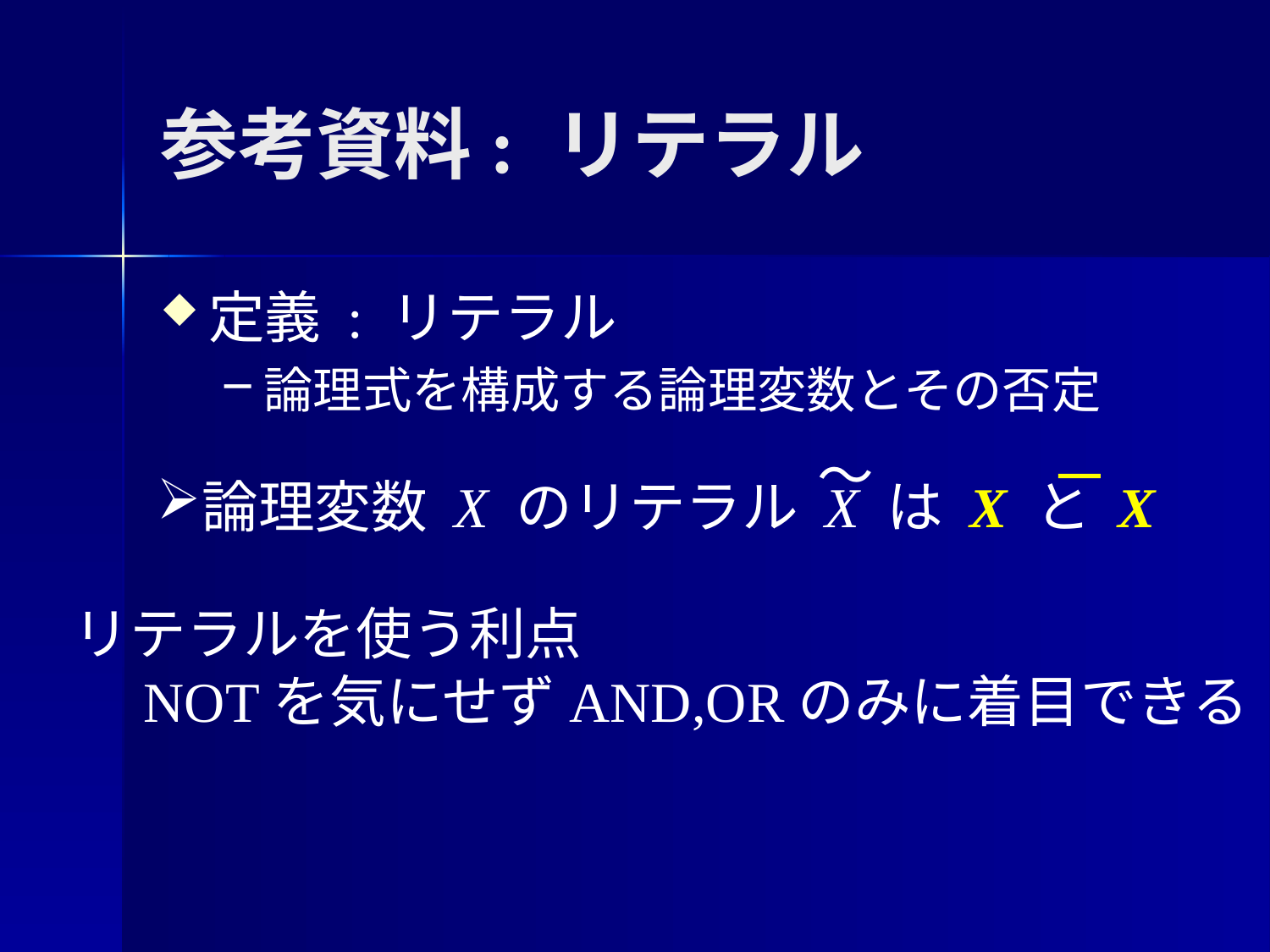

# 参考資料: リテラル
定義 : リテラル
論理式を構成する論理変数とその否定
～
論理変数 X のリテラル X は X と X

リテラルを使う利点
　NOTを気にせずAND,ORのみに着目できる